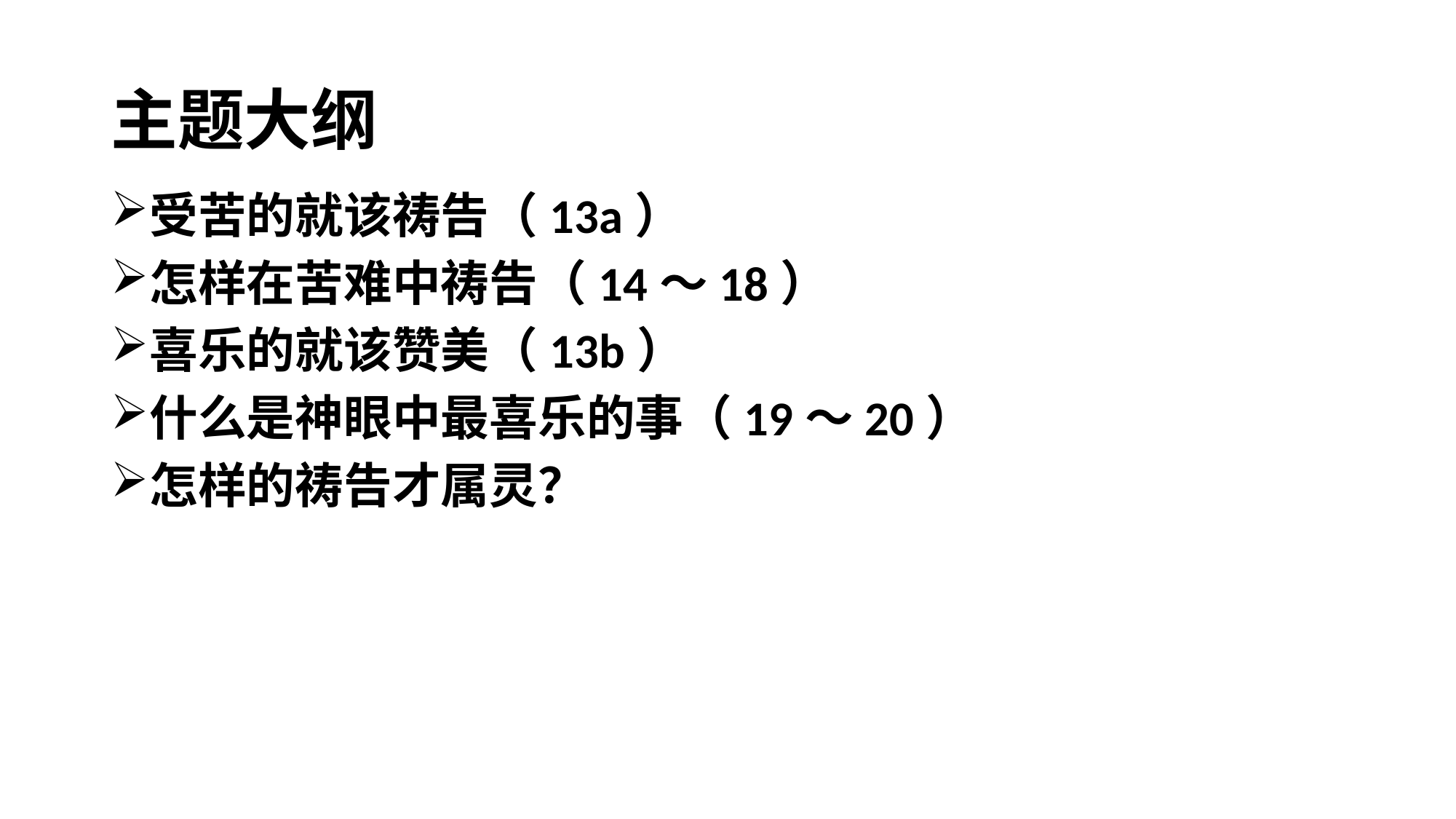

# 主题大纲
受苦的就该祷告（13a）
怎样在苦难中祷告（14～18）
喜乐的就该赞美（13b）
什么是神眼中最喜乐的事（19～20）
怎样的祷告才属灵？